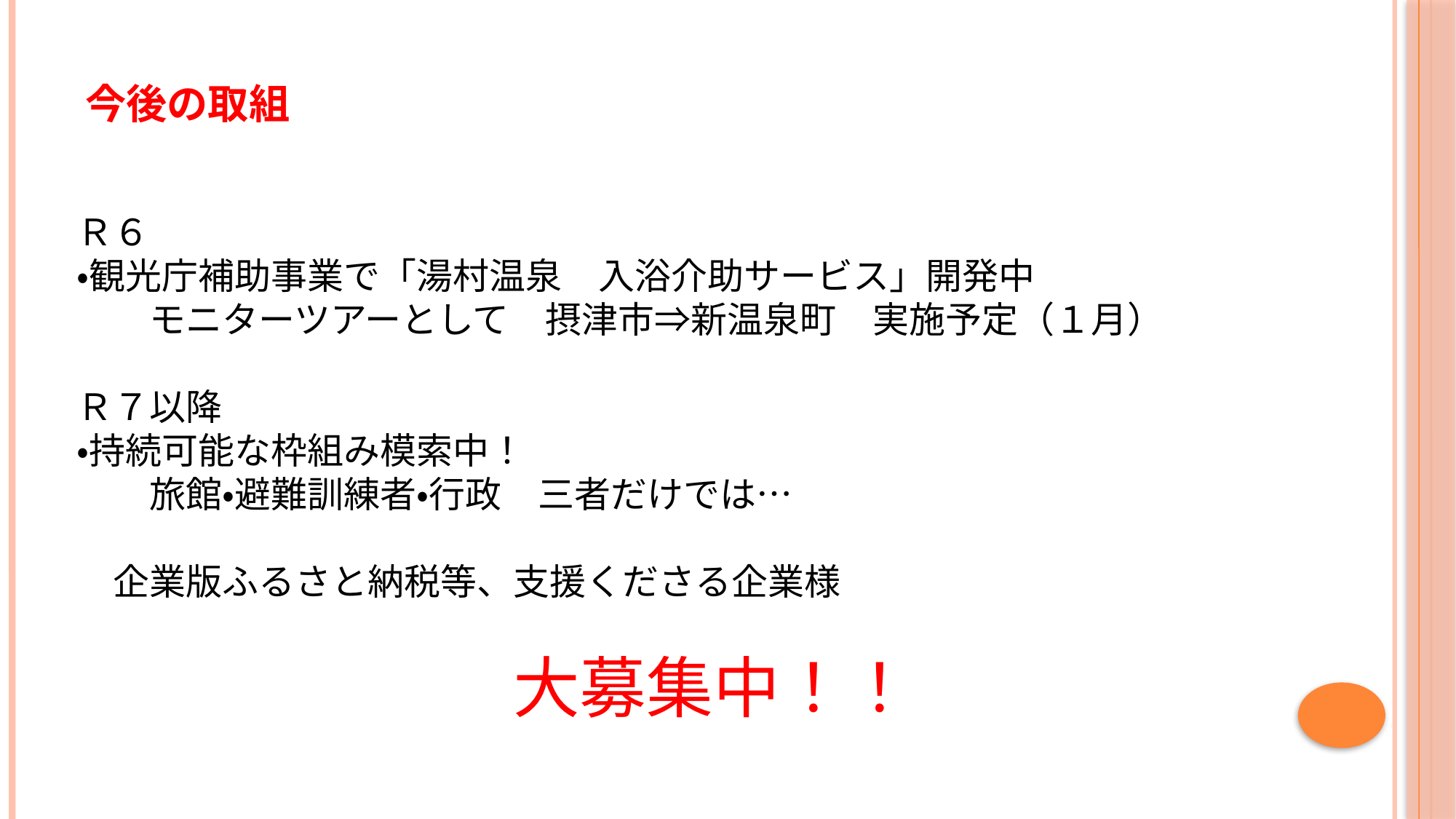

# 今後の取組

Ｒ６
・観光庁補助事業で「湯村温泉　入浴介助サービス」開発中
　　モニターツアーとして　摂津市⇒新温泉町　実施予定（１月）

Ｒ７以降
・持続可能な枠組み模索中！
　　旅館・避難訓練者・行政　三者だけでは…

　企業版ふるさと納税等、支援くださる企業様

　　　　　　　　　　　　大募集中！！